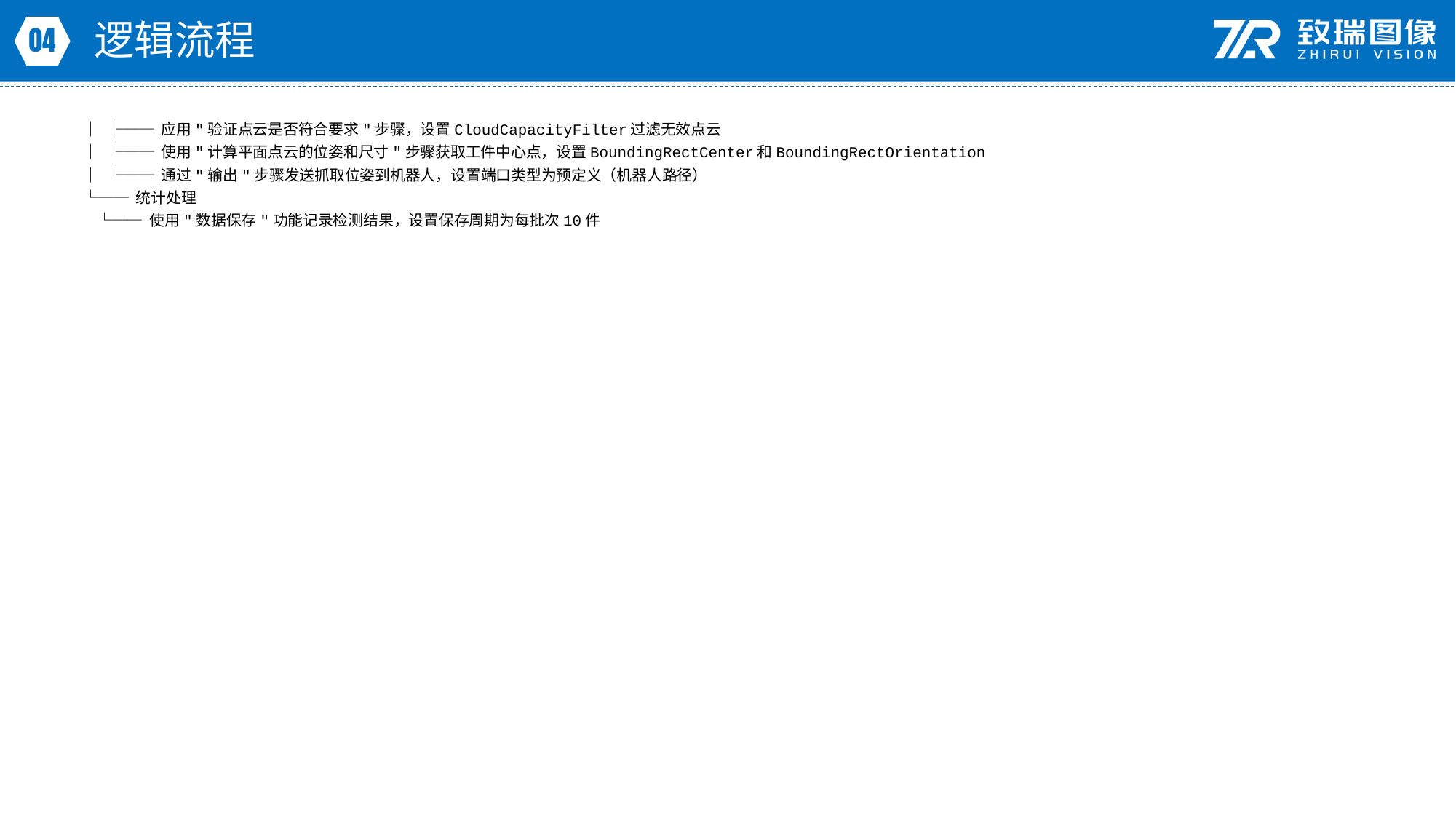

逻辑流程
04

│   ├── 应用"验证点云是否符合要求"步骤，设置CloudCapacityFilter过滤无效点云
│   └── 使用"计算平面点云的位姿和尺寸"步骤获取工件中心点，设置BoundingRectCenter和BoundingRectOrientation
│   └── 通过"输出"步骤发送抓取位姿到机器人，设置端口类型为预定义（机器人路径）
└── 统计处理
    └── 使用"数据保存"功能记录检测结果，设置保存周期为每批次10件